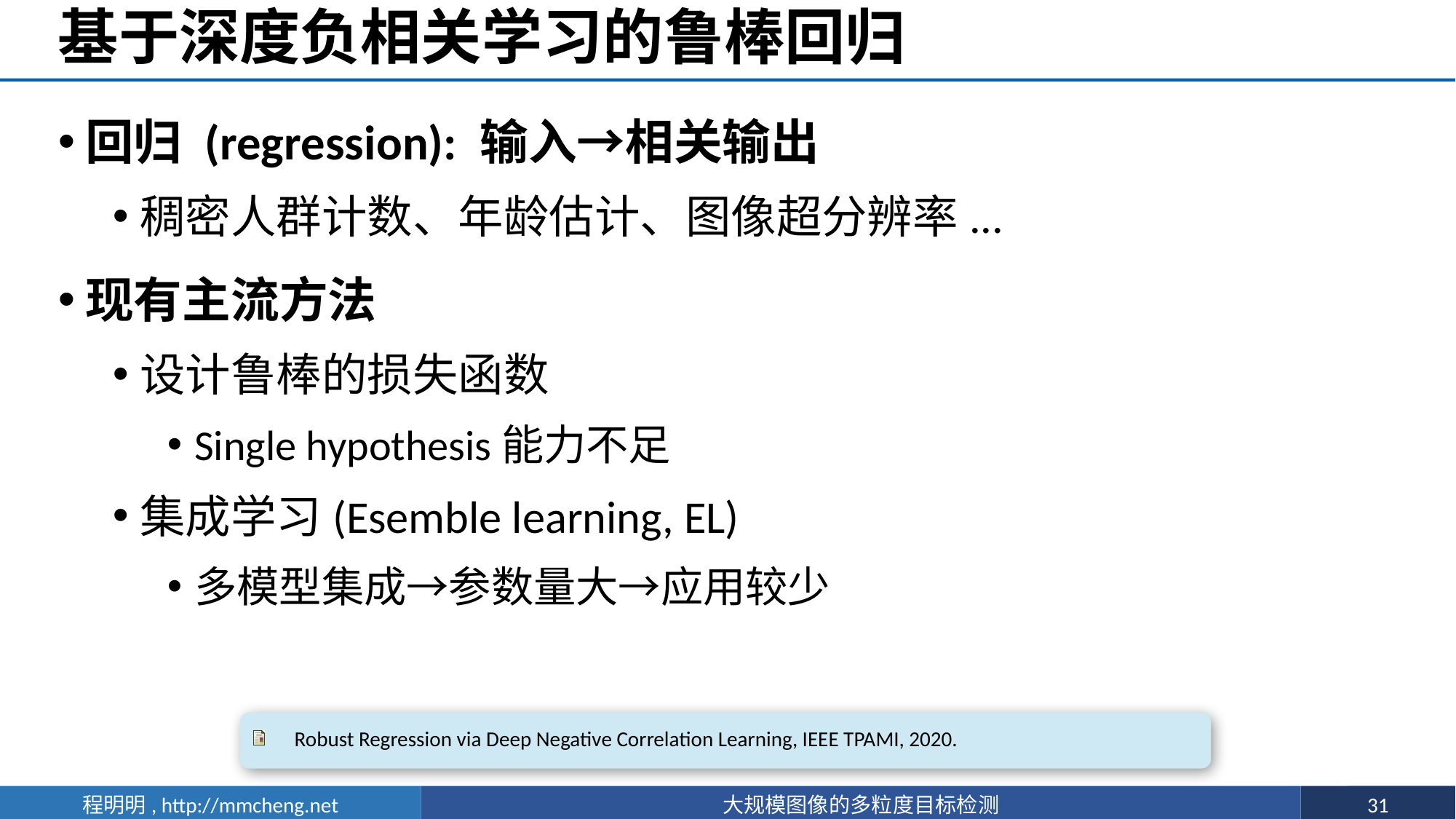

# 基于深度负相关学习的鲁棒回归
回归 (regression): 输入→相关输出
稠密人群计数、年龄估计、图像超分辨率...
现有主流方法
设计鲁棒的损失函数
Single hypothesis能力不足
集成学习(Esemble learning, EL)
多模型集成→参数量大→应用较少
Robust Regression via Deep Negative Correlation Learning, IEEE TPAMI, 2020.